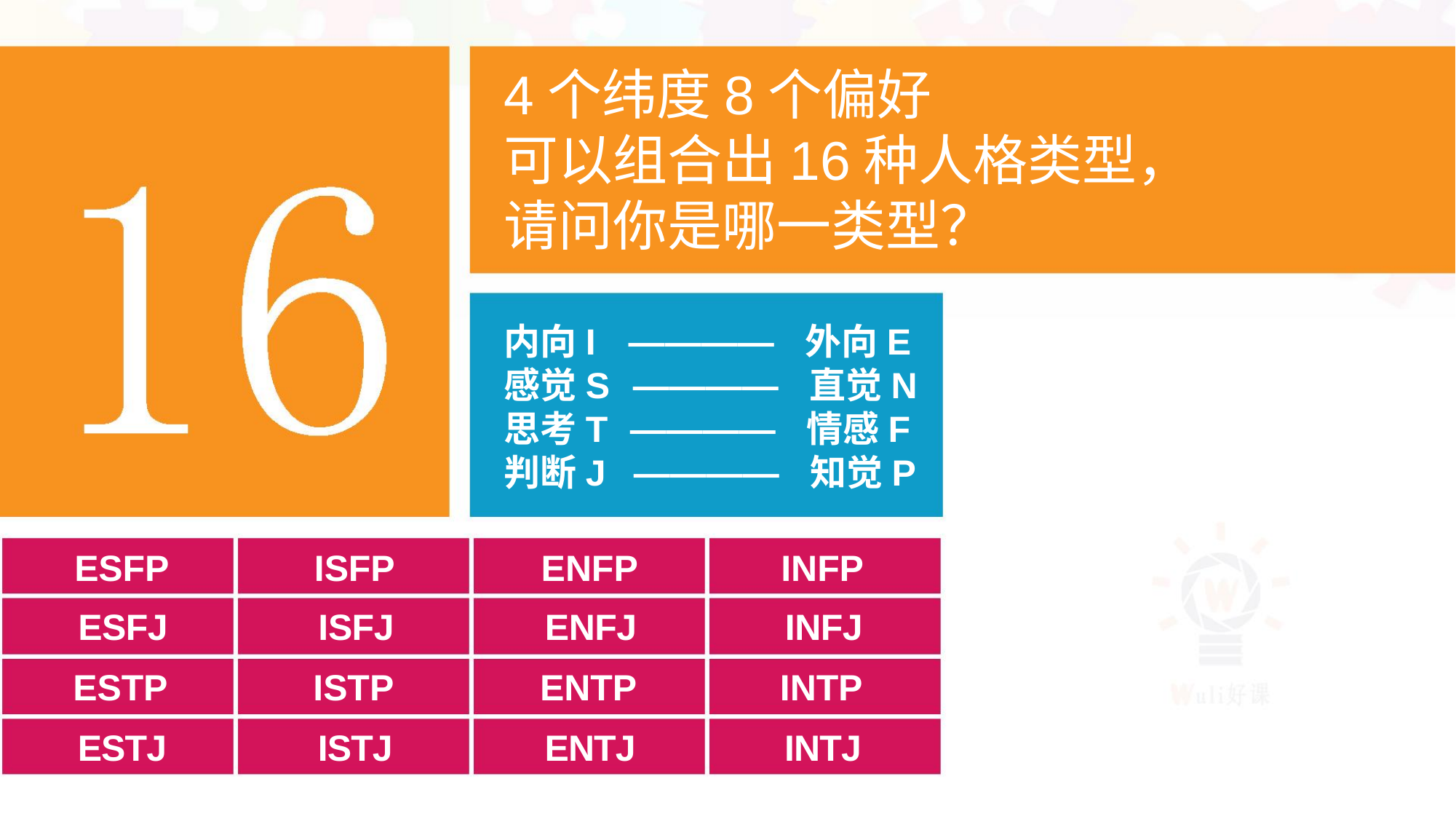

4个纬度8个偏好
可以组合出16种人格类型，
请问你是哪一类型？
内向I ———— 外向E
感觉S ———— 直觉N
思考T ———— 情感F
判断J ———— 知觉P
ESFP
ESFJ
ESTP
ESTJ
ISFP
ISFJ
ISTP
ISTJ
ENFP
ENFJ
ENTP
ENTJ
INFP
INFJ
INTP
INTJ